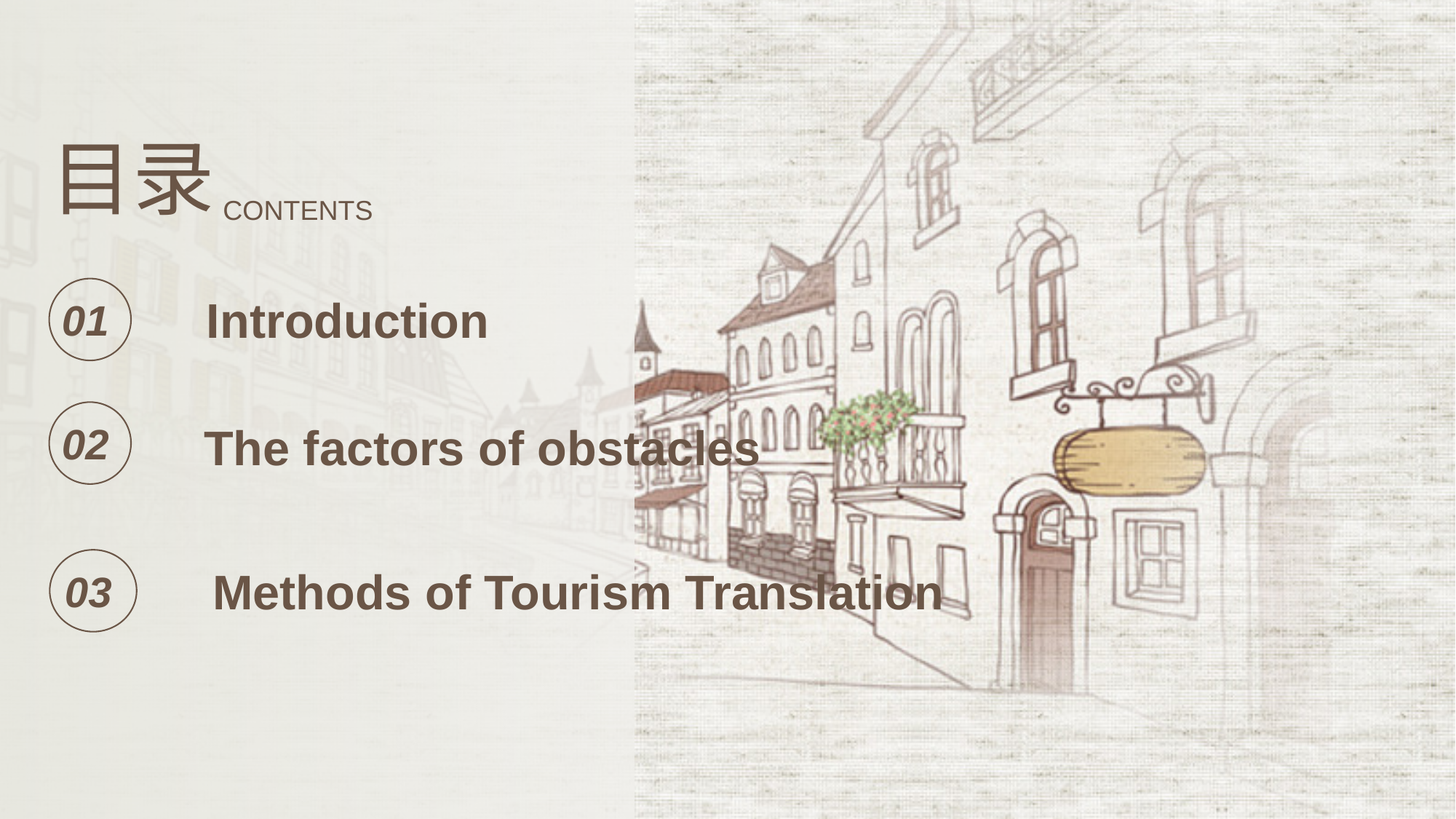

目录
CONTENTS

Introduction
01

02
The factors of obstacles

Methods of Tourism Translation
03